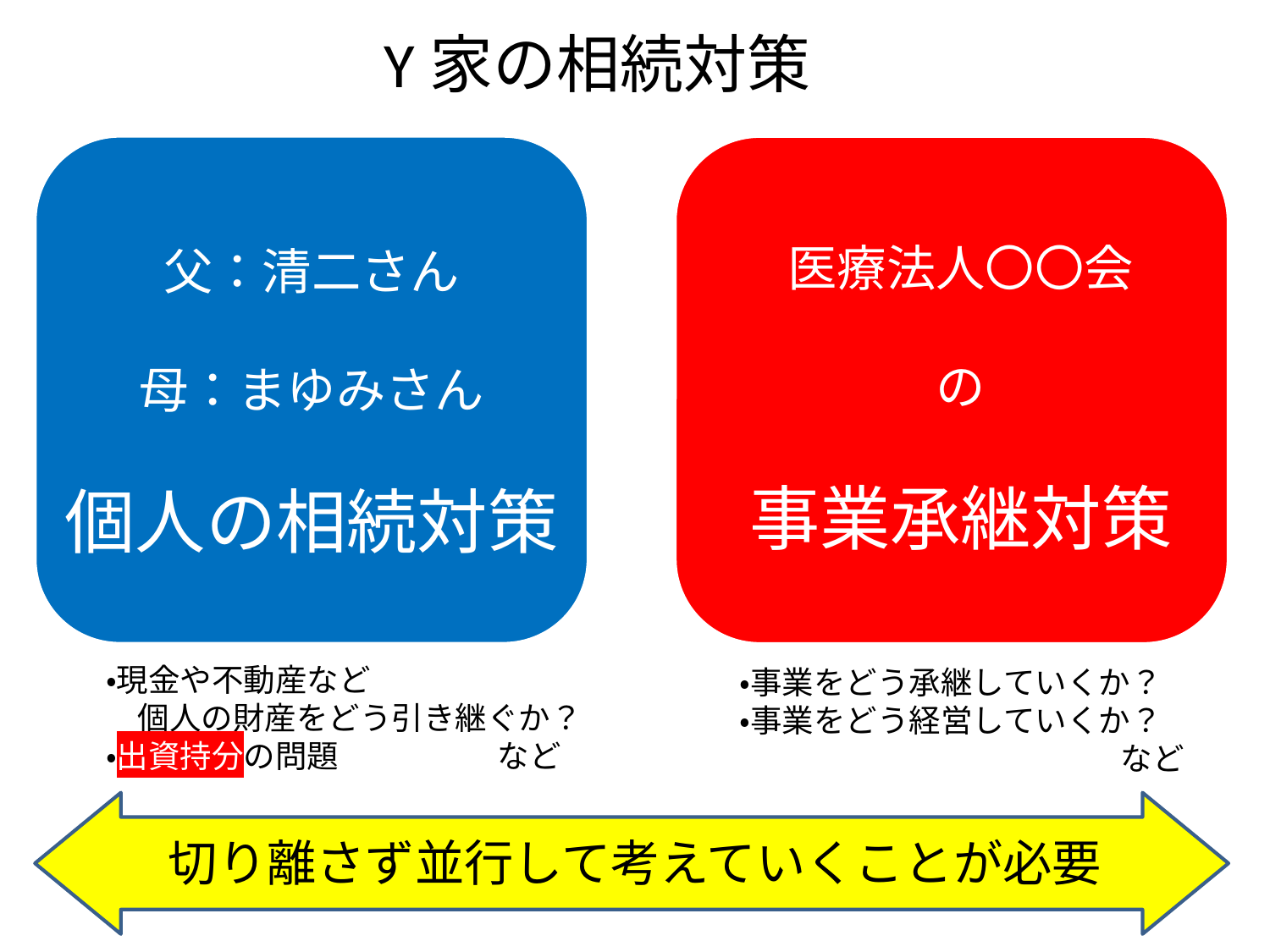

Y家の相続対策

医療法人〇〇会

の

事業承継対策
父：清二さん

母：まゆみさん

個人の相続対策
・現金や不動産など
　個人の財産をどう引き継ぐか？
・出資持分の問題　　　　　など
・事業をどう承継していくか？
・事業をどう経営していくか？
　　　　　　　　　　　　など

切り離さず並行して考えていくことが必要